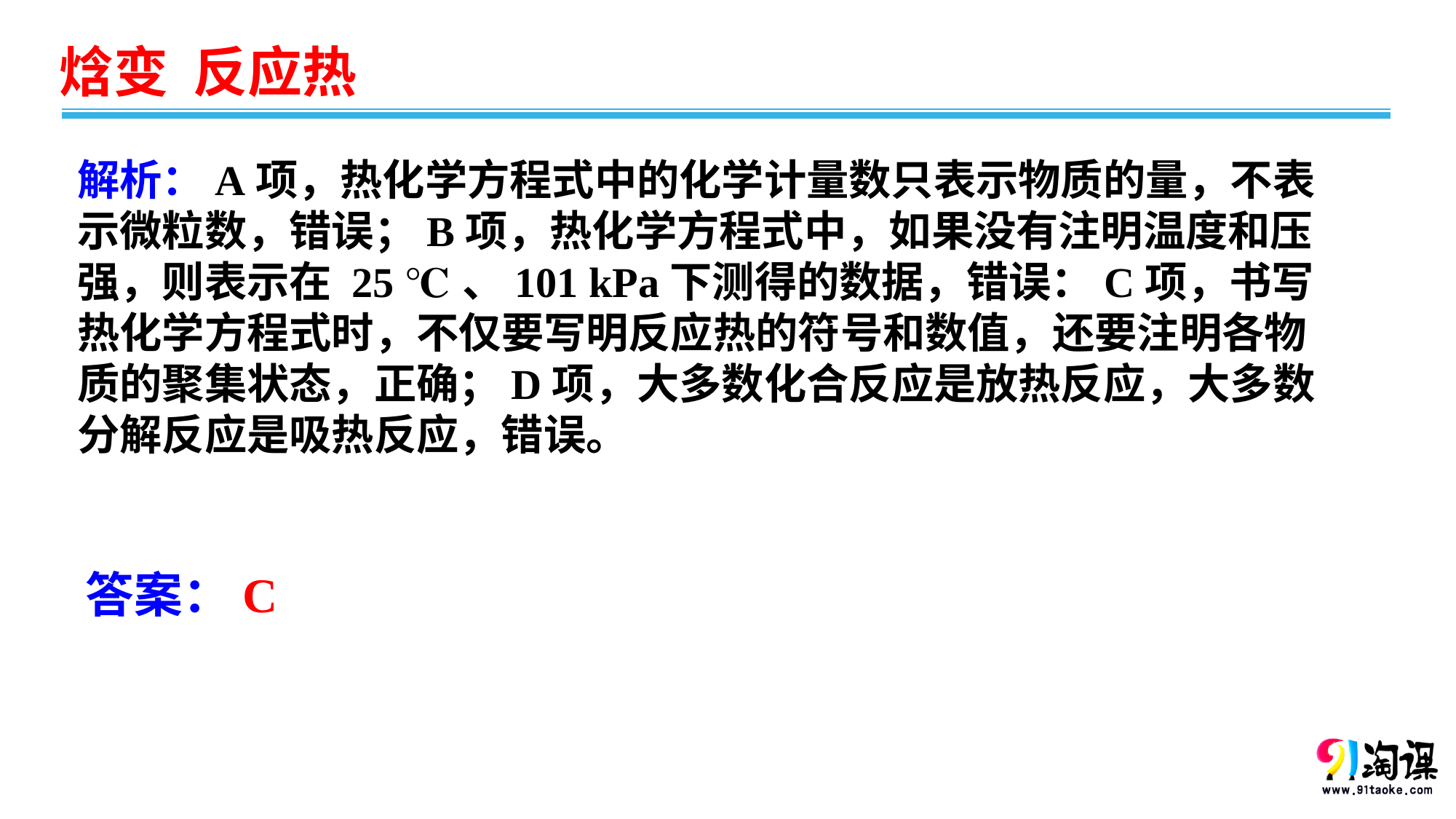

解析：A项，热化学方程式中的化学计量数只表示物质的量，不表示微粒数，错误；B项，热化学方程式中，如果没有注明温度和压强，则表示在 25 ℃、101 kPa下测得的数据，错误：C项，书写热化学方程式时，不仅要写明反应热的符号和数值，还要注明各物质的聚集状态，正确；D项，大多数化合反应是放热反应，大多数分解反应是吸热反应，错误。
答案：C